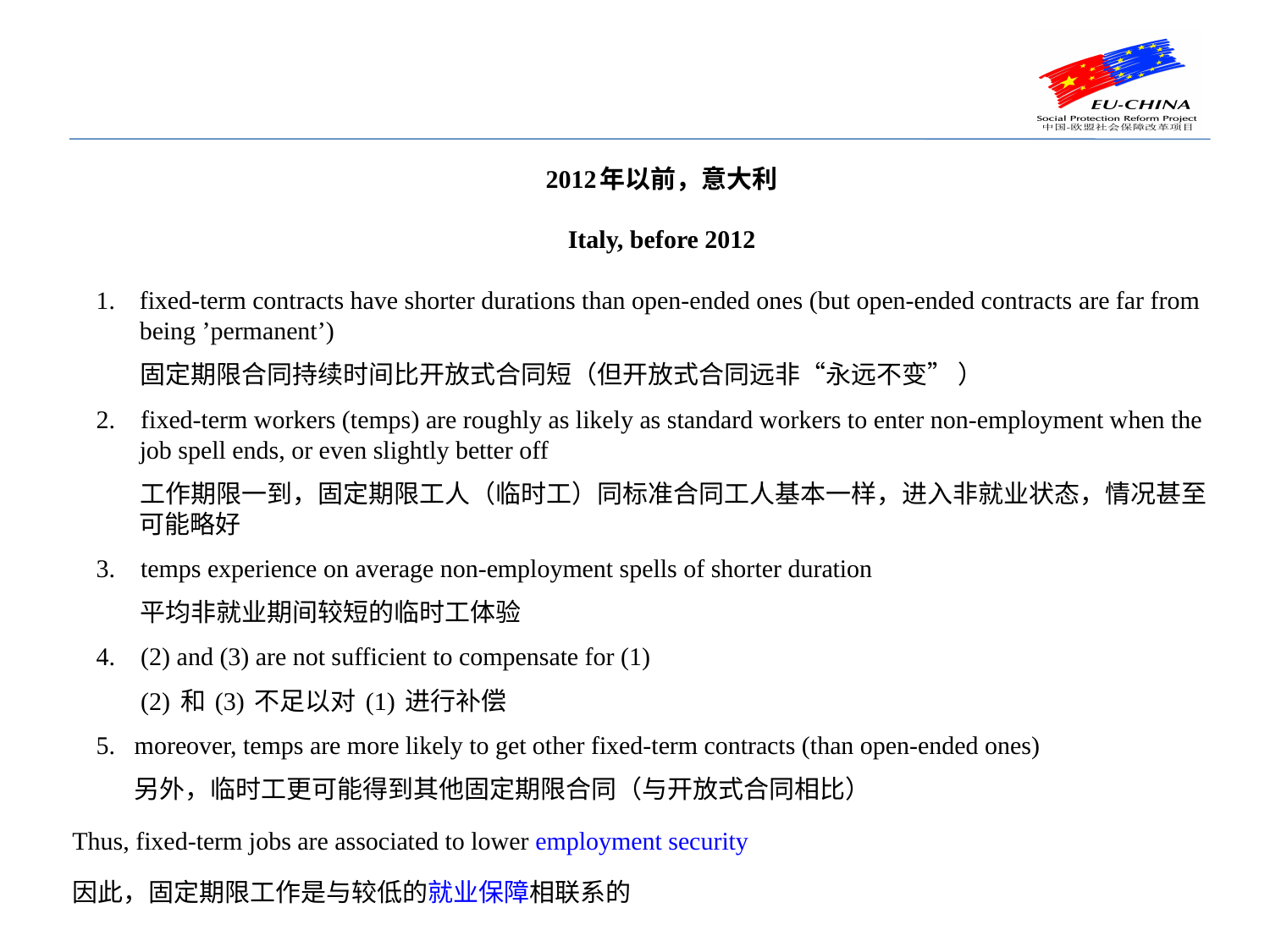

2012年以前，意大利

Italy, before 2012

fixed-term contracts have shorter durations than open-ended ones (but open-ended contracts are far from being ’permanent’)
       固定期限合同持续时间比开放式合同短（但开放式合同远非“永远不变” ）
2.    fixed-term workers (temps) are roughly as likely as standard workers to enter non-employment when the job spell ends, or even slightly better off
       工作期限一到，固定期限工人（临时工）同标准合同工人基本一样，进入非就业状态，情况甚至可能略好
3.    temps experience on average non-employment spells of shorter duration
       平均非就业期间较短的临时工体验
4.    (2) and (3) are not sufficient to compensate for (1)
       (2) 和 (3) 不足以对 (1) 进行补偿
5.   moreover, temps are more likely to get other fixed-term contracts (than open-ended ones)
      另外，临时工更可能得到其他固定期限合同（与开放式合同相比）
Thus, fixed-term jobs are associated to lower employment security
因此，固定期限工作是与较低的就业保障相联系的